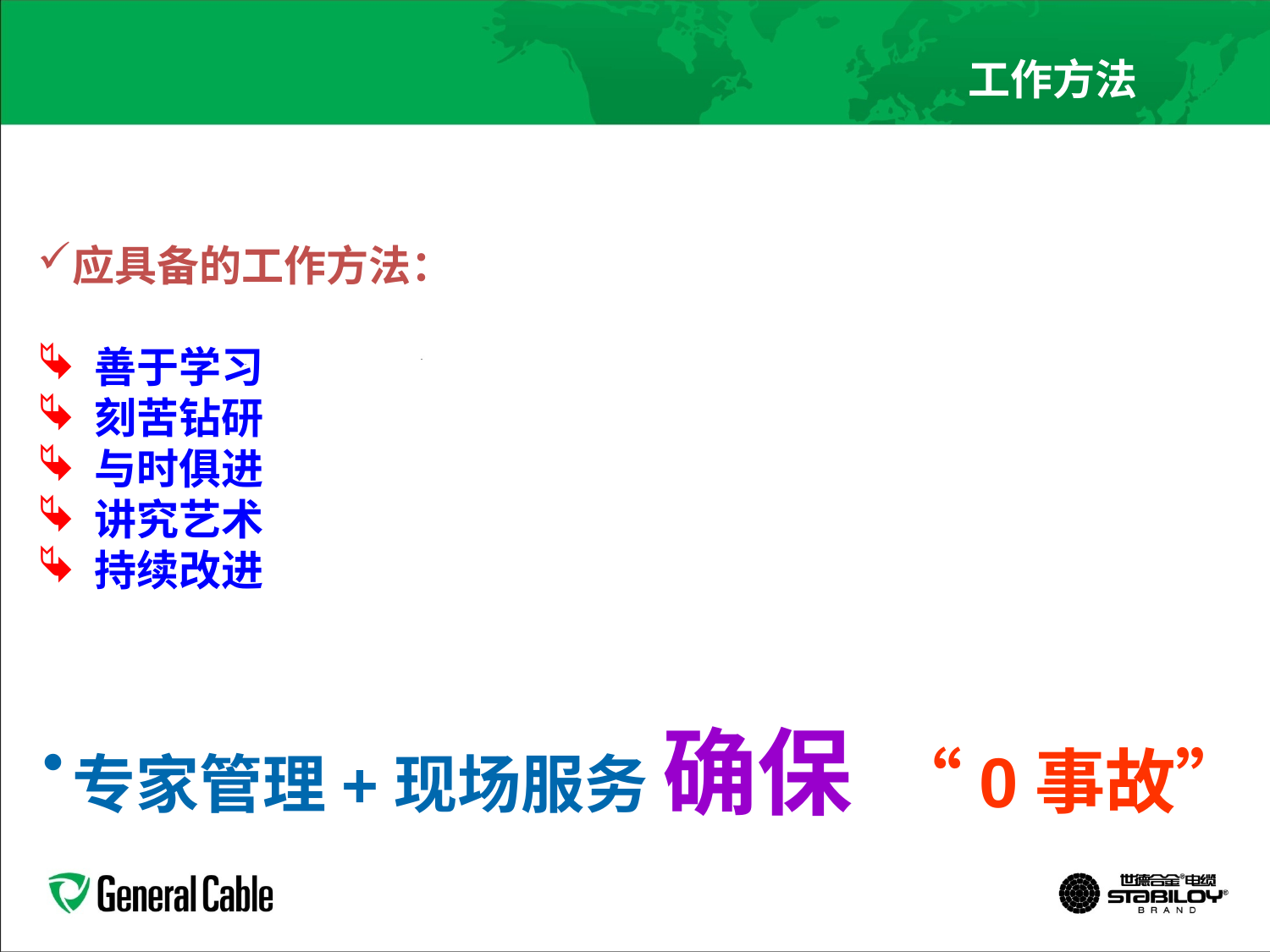

工作方法
应具备的工作方法：

 善于学习
 刻苦钻研
 与时俱进
 讲究艺术
 持续改进

专家管理+现场服务 确保  “0事故”